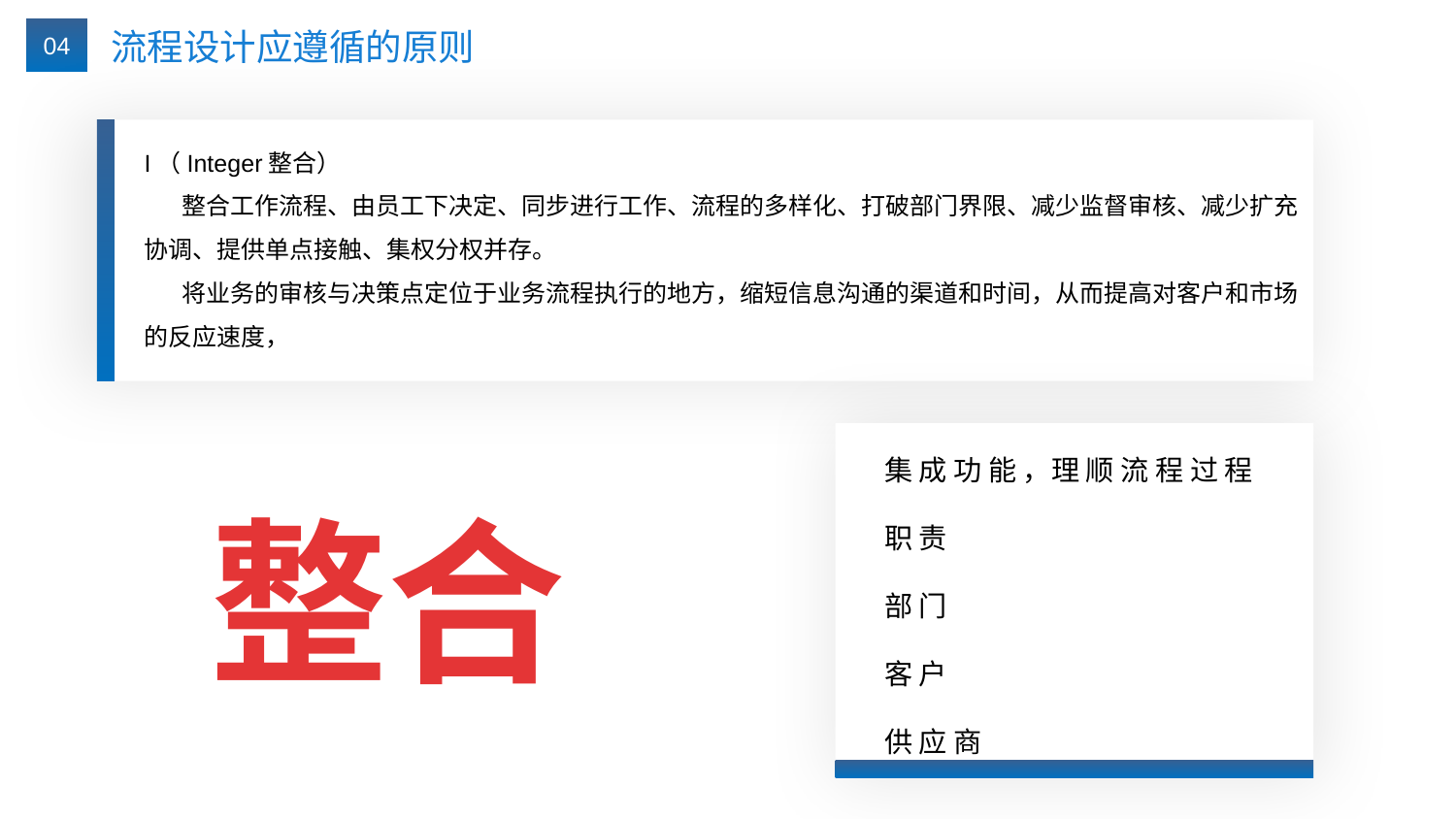

04
流程设计应遵循的原则

I（Integer整合）
      整合工作流程、由员工下决定、同步进行工作、流程的多样化、打破部门界限、减少监督审核、减少扩充协调、提供单点接触、集权分权并存。
      将业务的审核与决策点定位于业务流程执行的地方，缩短信息沟通的渠道和时间，从而提高对客户和市场的反应速度，
集 成 功 能 ，理 顺 流 程 过 程
职 责
部 门
客 户
供 应 商

整合